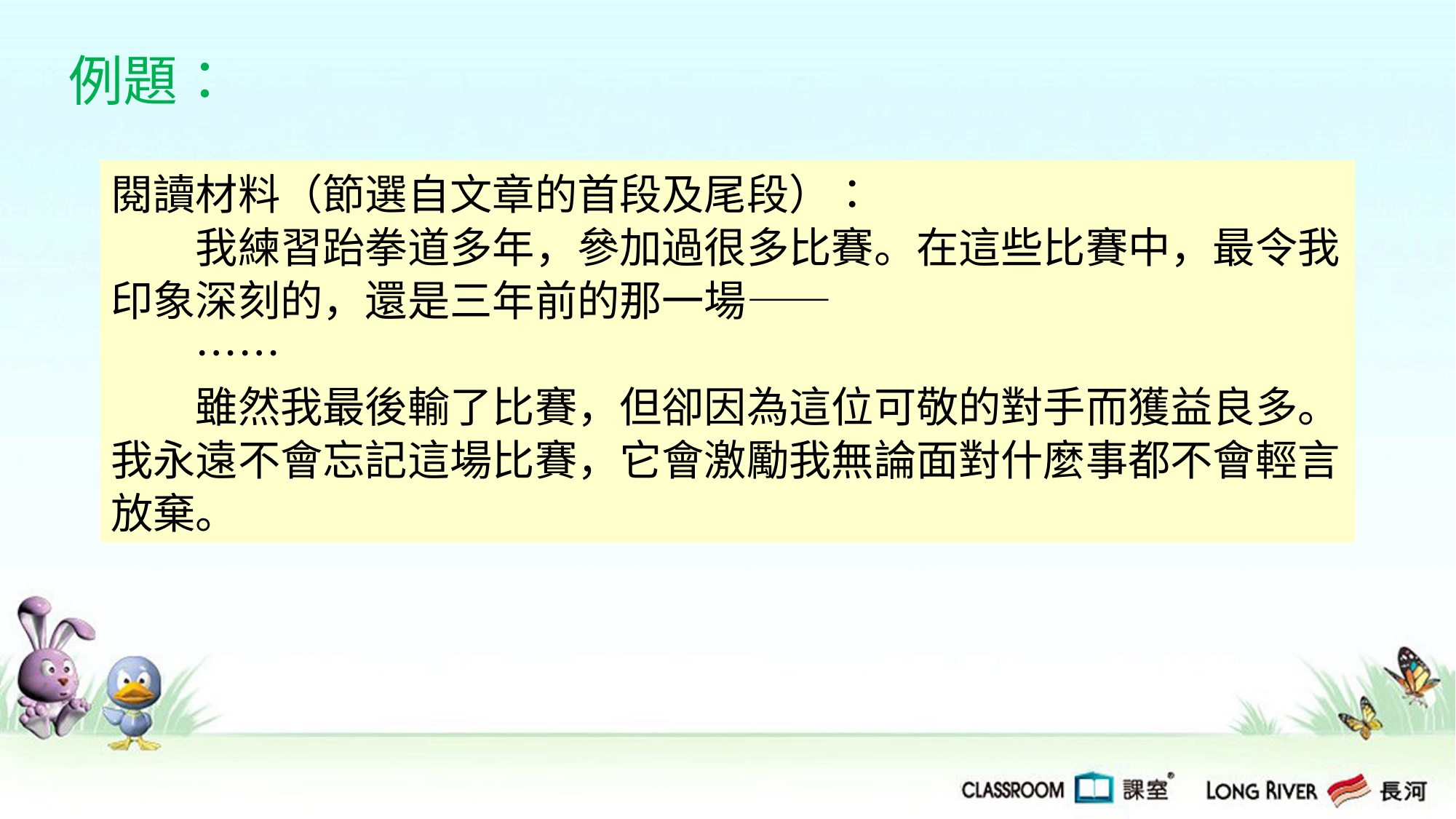

例題：
閱讀材料（節選自文章的首段及尾段）：
　　我練習跆拳道多年，參加過很多比賽。在這些比賽中，最令我印象深刻的，還是三年前的那一場——
　　……
　　雖然我最後輸了比賽，但卻因為這位可敬的對手而獲益良多。我永遠不會忘記這場比賽，它會激勵我無論面對什麼事都不會輕言放棄。